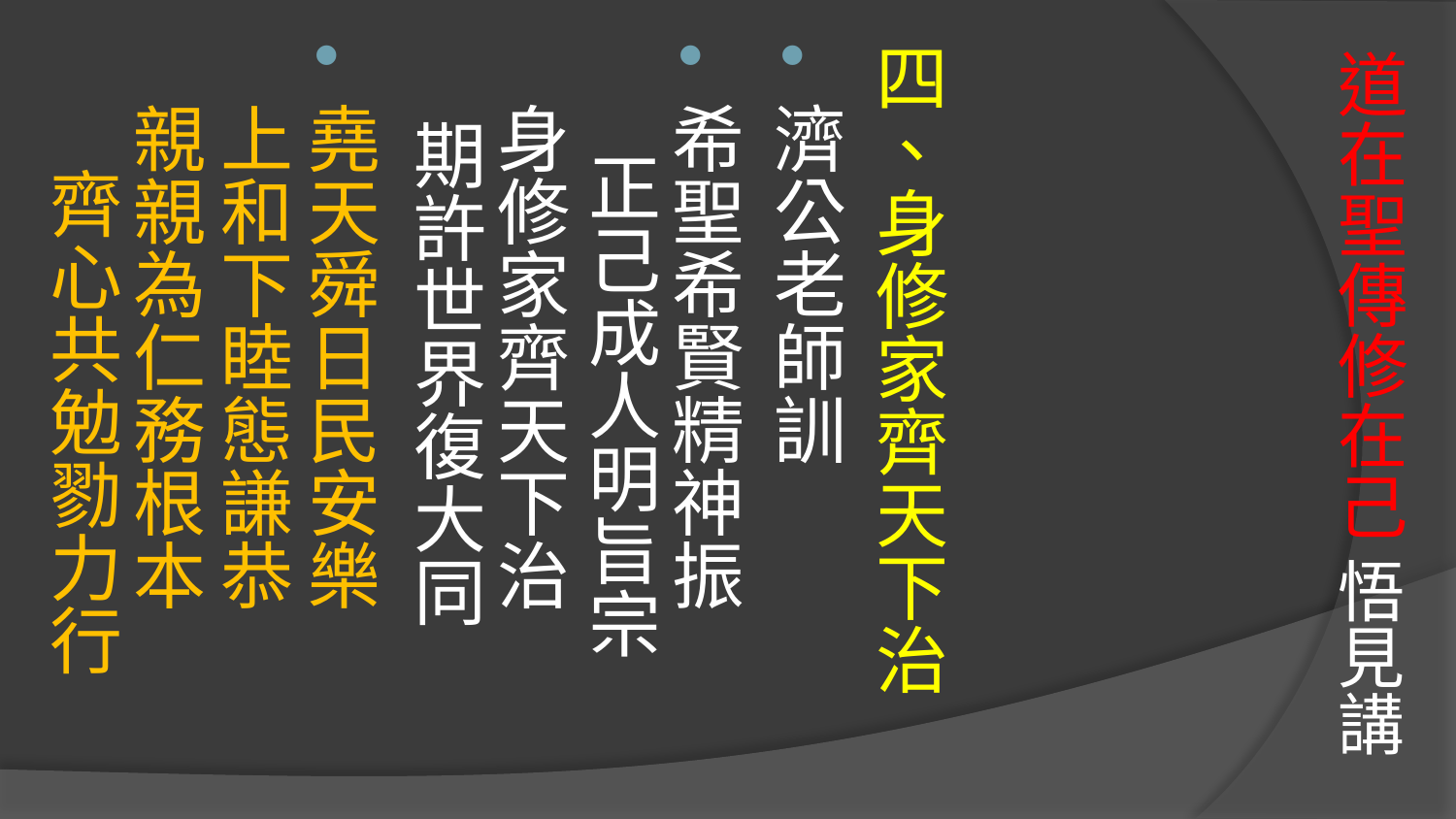

# 道在聖傳修在己 悟見講
四、身修家齊天下治
濟公老師訓
希聖希賢精神振　          正己成人明旨宗
身修家齊天下治　        期許世界復大同
堯天舜日民安樂　       上和下睦態謙恭
親親為仁務根本　           齊心共勉勠力行